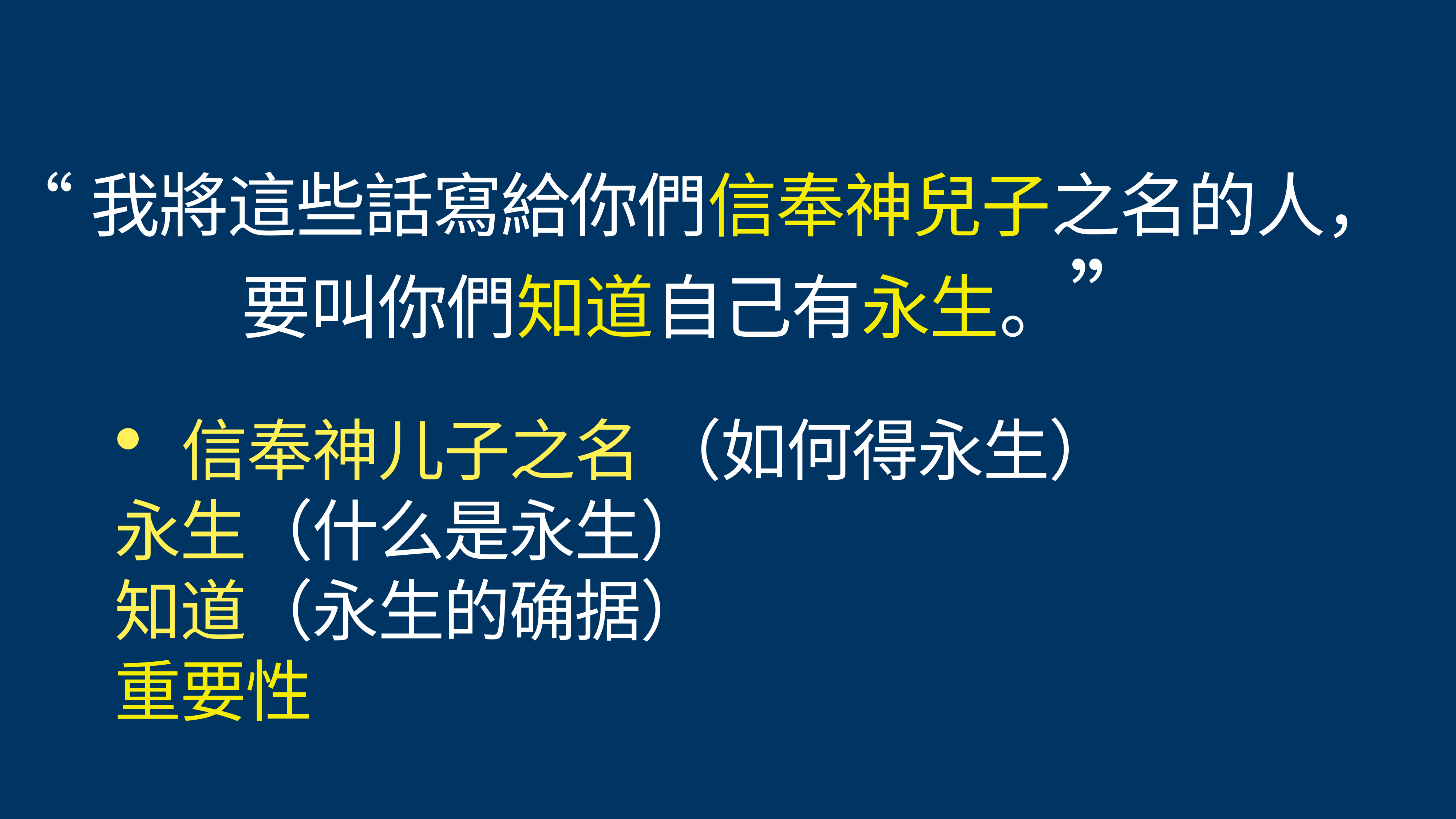

“我將這些話寫給你們信奉神兒子之名的人，
要叫你們知道自己有永生。”
# 信奉神儿子之名 （如何得永生）
永生（什么是永生）
知道（永生的确据）
重要性